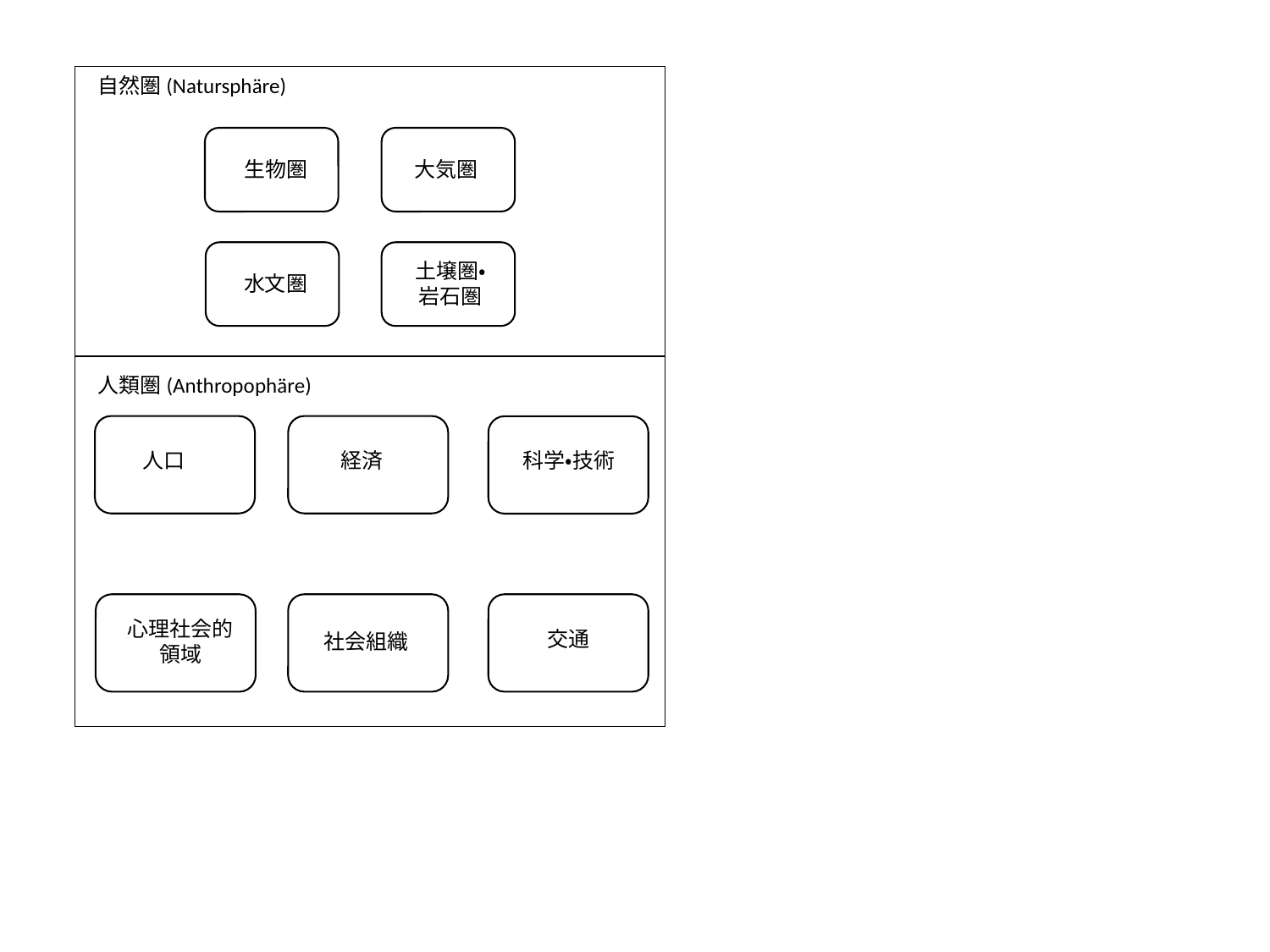

自然圏(Natursphäre)

生物圏
大気圏

水文圏
土壌圏・
岩石圏

人類圏(Anthropophäre)

人口
経済
科学・技術

交通
心理社会的
領域
社会組織